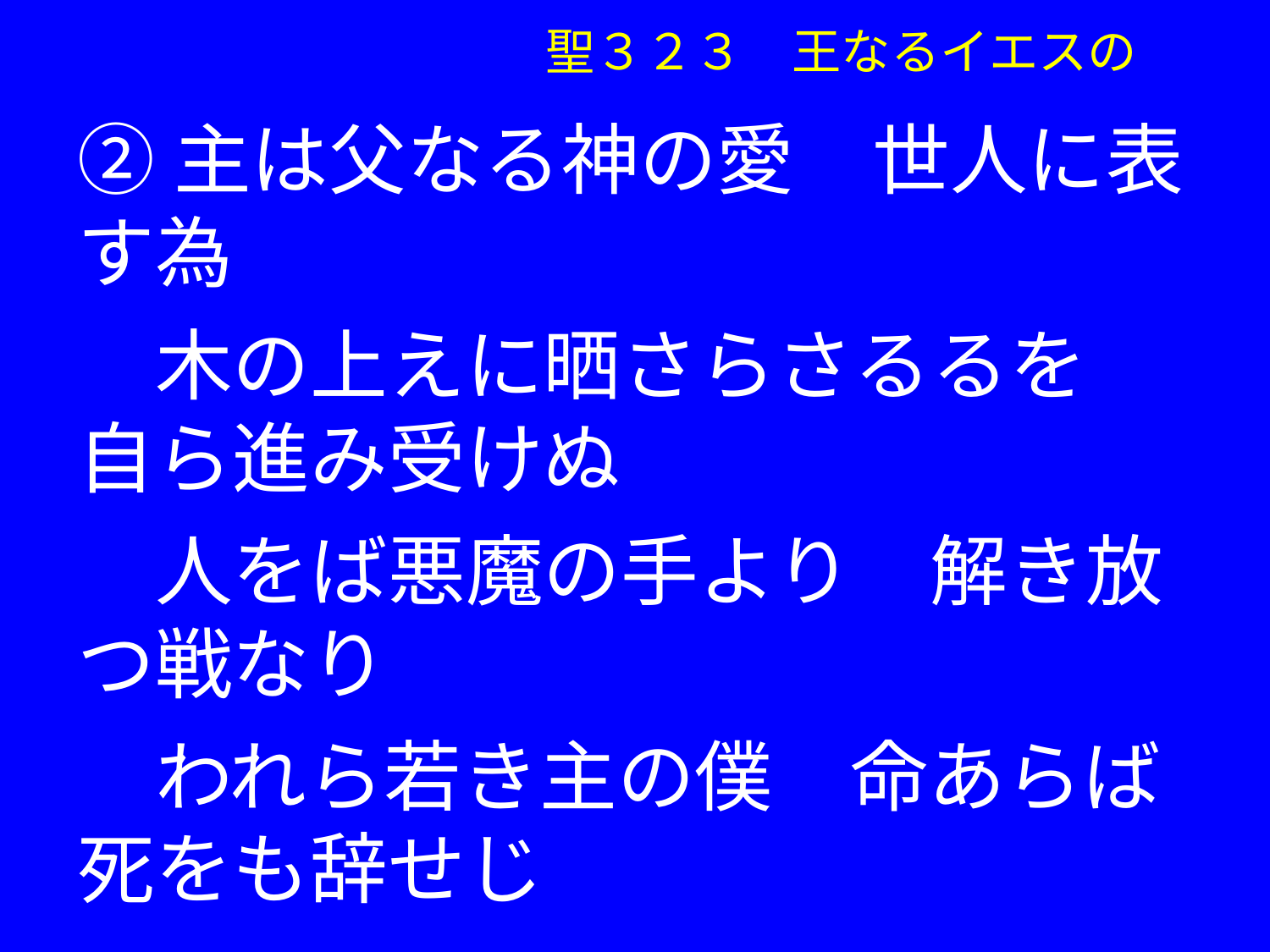

聖３２３　王なるイエスの
②主は父なる神の愛　世人に表す為
　木の上えに晒さらさるるを　自ら進み受けぬ
　人をば悪魔の手より　解き放つ戦なり
　われら若き主の僕　命あらば死をも辞せじ